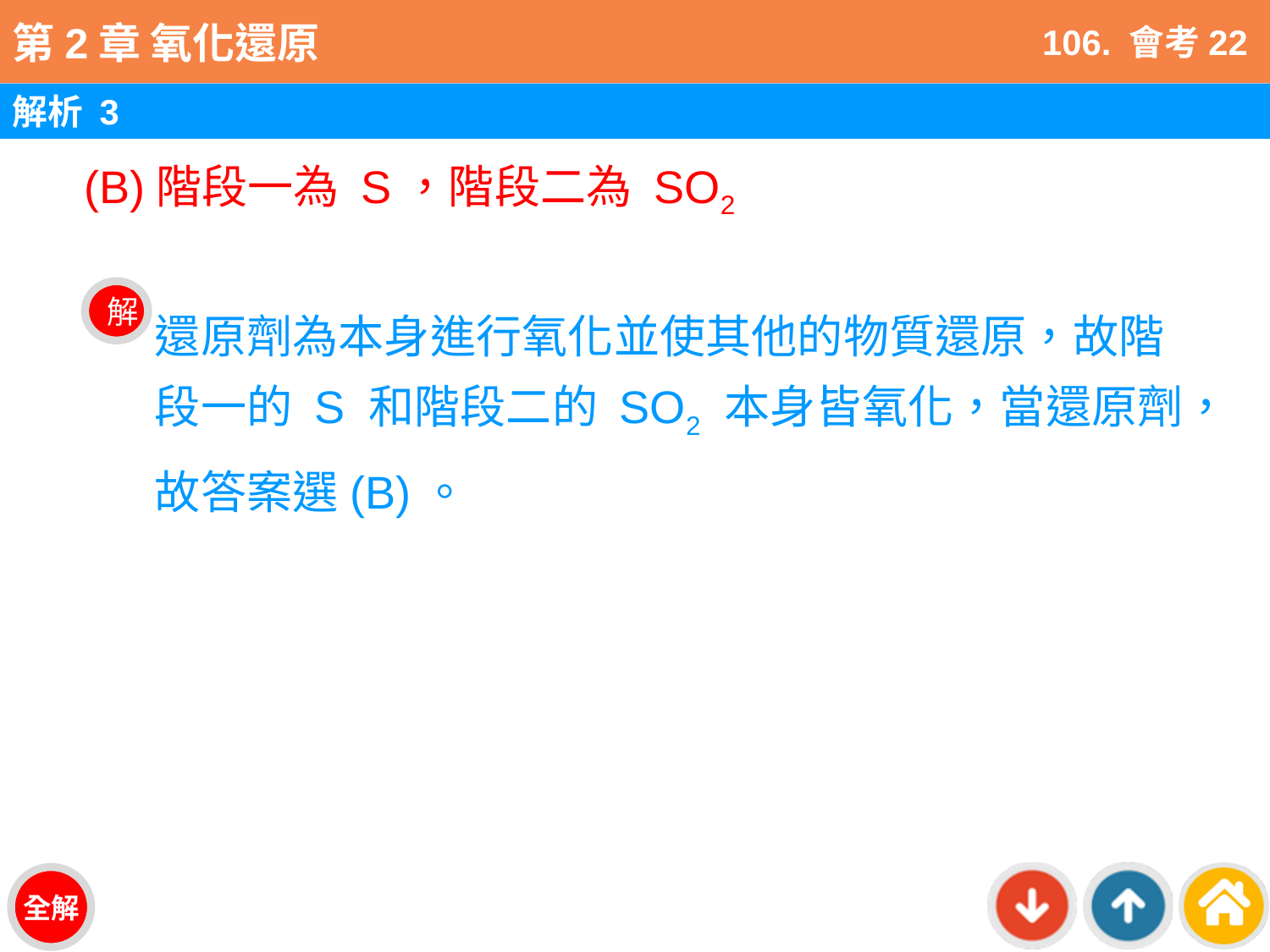

106. 會考22
解析 3
(B)階段一為 S，階段二為 SO2
還原劑為本身進行氧化並使其他的物質還原，故階段一的 S 和階段二的 SO2 本身皆氧化，當還原劑，故答案選(B)。
解
全解